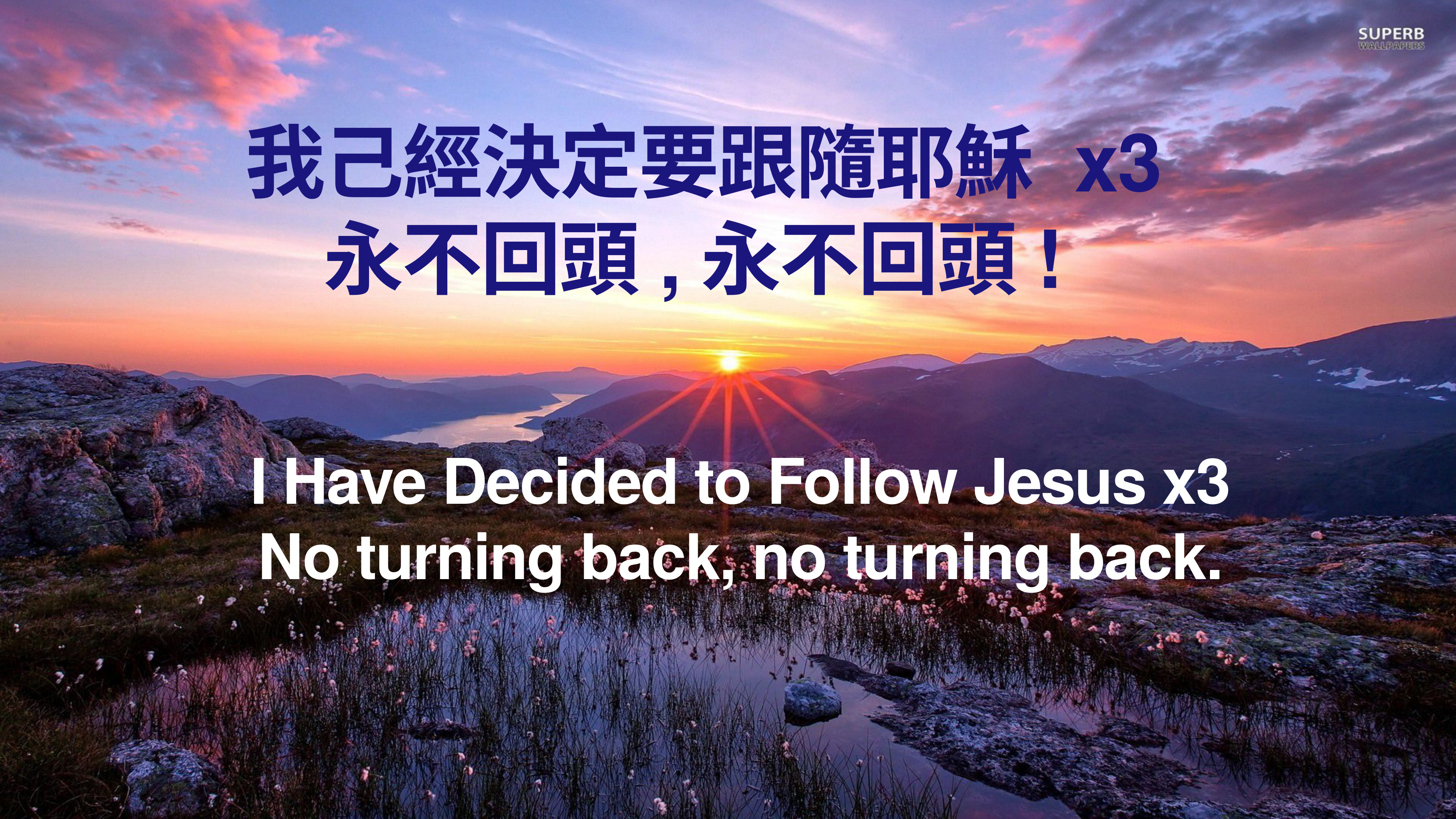

我己經決定要跟隨耶穌 x3
永不回頭,永不回頭!
I Have Decided to Follow Jesus x3
No turning back, no turning back.
2